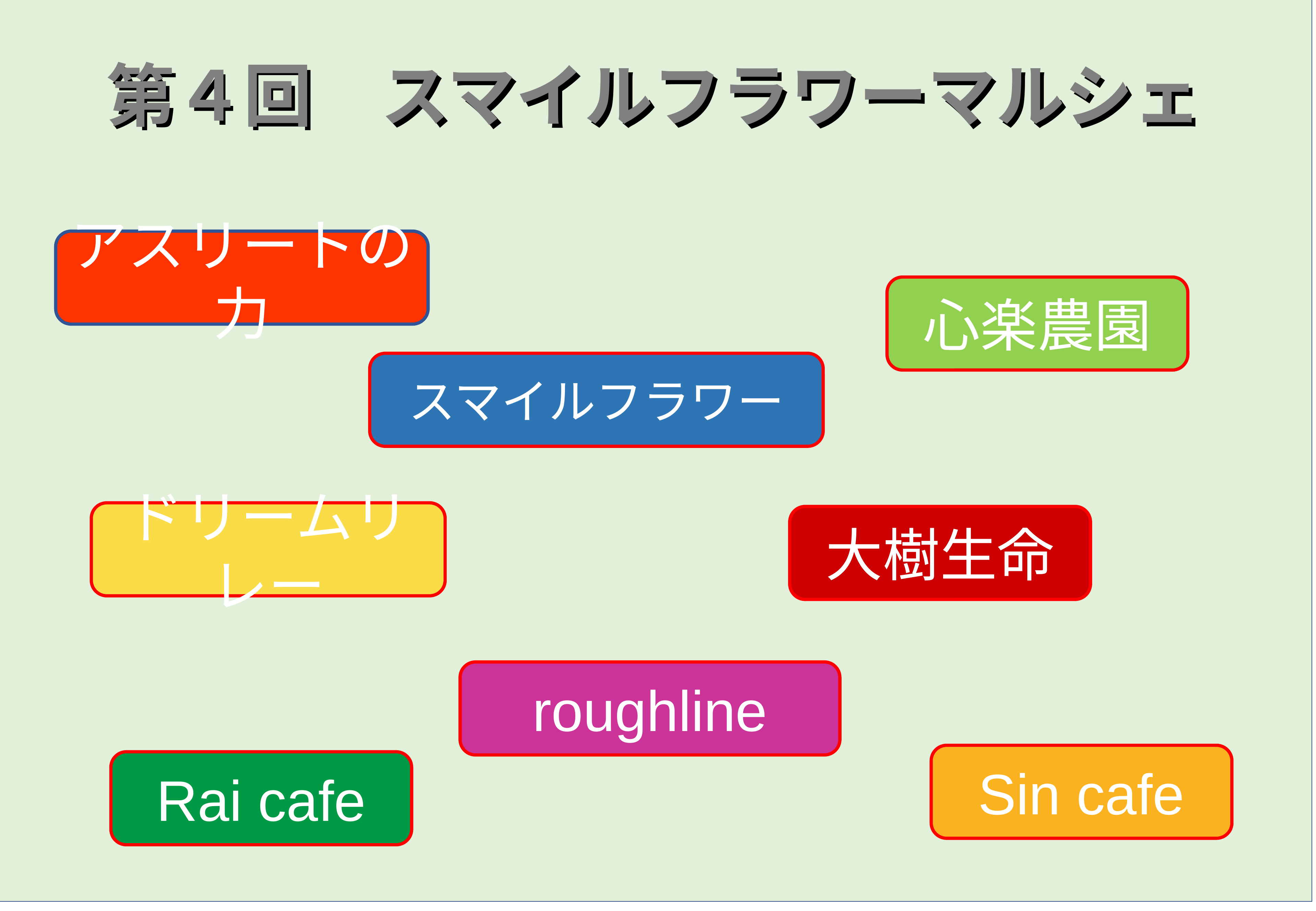

第４回　スマイルフラワーマルシェ
# 第４回　スマイルフラワーマルシェ
アスリートの力
心楽農園
スマイルフラワー
ドリームリレー
大樹生命
roughline
Sin cafe
Rai cafe